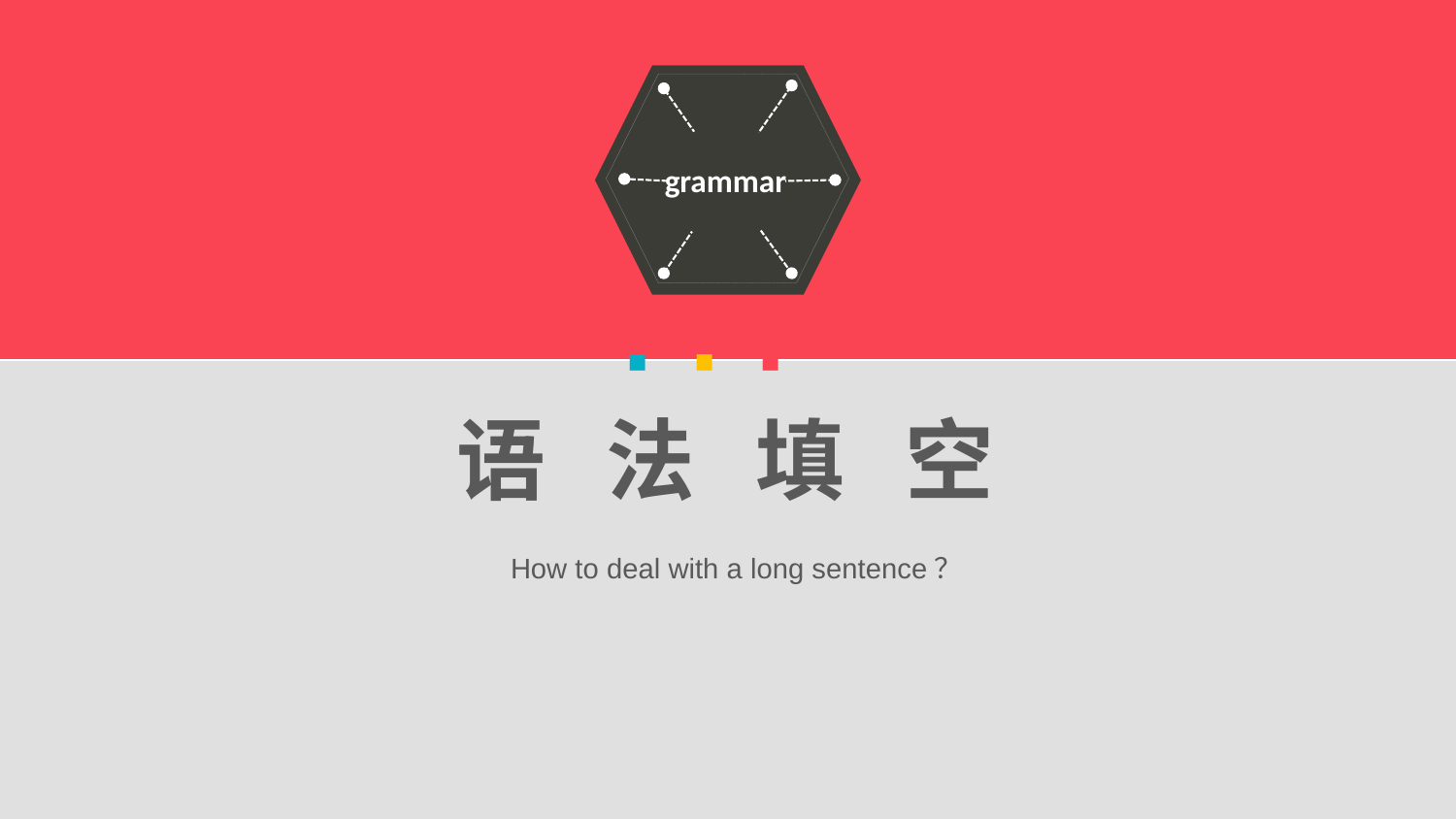

grammar

· · ·
语   法   填   空
How to deal with a long sentence？